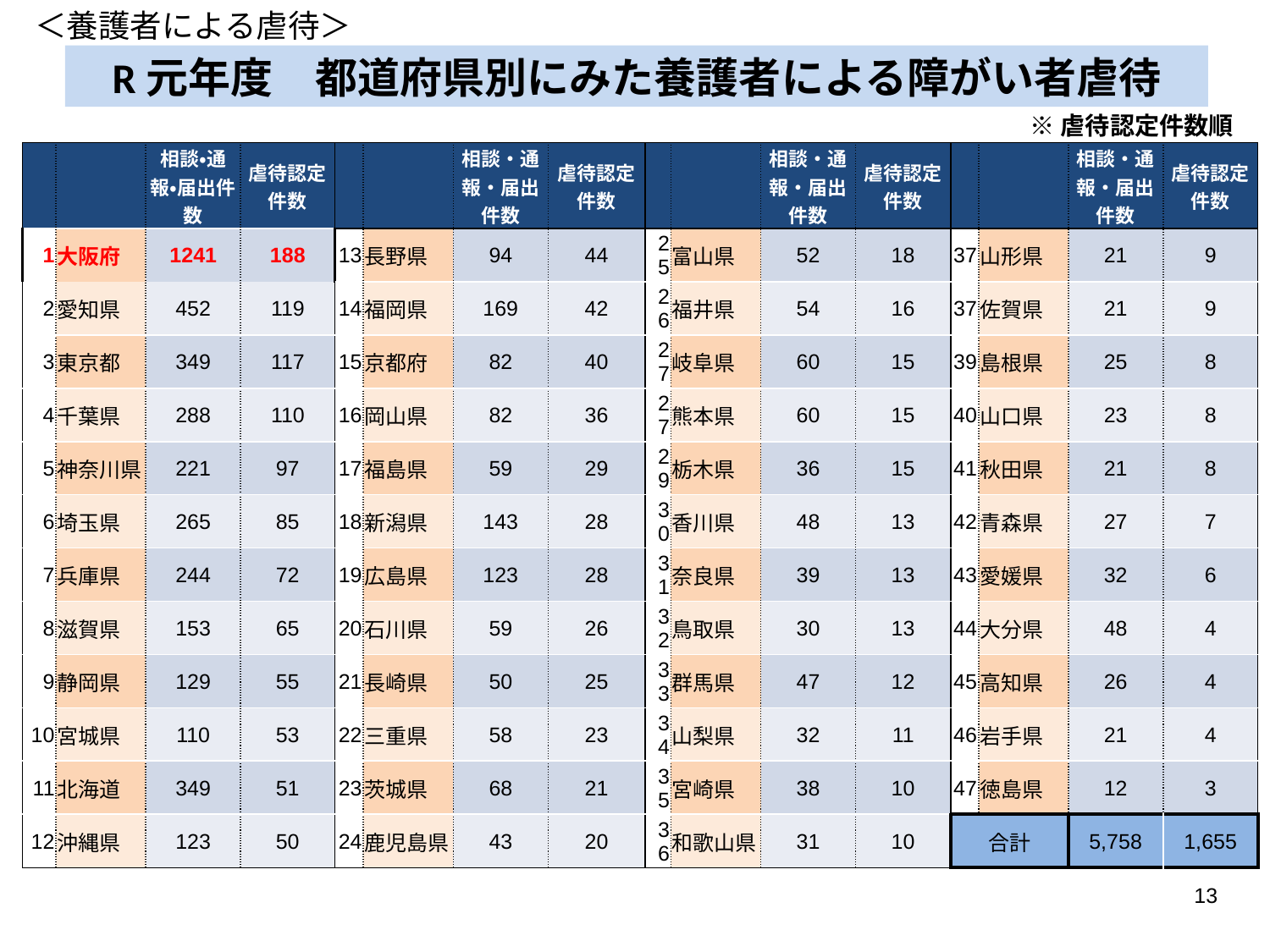

＜養護者による虐待＞
# R元年度　都道府県別にみた養護者による障がい者虐待
※虐待認定件数順
|  |  | 相談・通報・届出件数 | 虐待認定 件数 |  |  | 相談・通報・届出件数 | 虐待認定 件数 |  |  | 相談・通報・届出件数 | 虐待認定 件数 |  |  | 相談・通報・届出件数 | 虐待認定 件数 |
| --- | --- | --- | --- | --- | --- | --- | --- | --- | --- | --- | --- | --- | --- | --- | --- |
| 1 | 大阪府 | 1241 | 188 | 13 | 長野県 | 94 | 44 | 25 | 富山県 | 52 | 18 | 37 | 山形県 | 21 | 9 |
| 2 | 愛知県 | 452 | 119 | 14 | 福岡県 | 169 | 42 | 26 | 福井県 | 54 | 16 | 37 | 佐賀県 | 21 | 9 |
| 3 | 東京都 | 349 | 117 | 15 | 京都府 | 82 | 40 | 27 | 岐阜県 | 60 | 15 | 39 | 島根県 | 25 | 8 |
| 4 | 千葉県 | 288 | 110 | 16 | 岡山県 | 82 | 36 | 27 | 熊本県 | 60 | 15 | 40 | 山口県 | 23 | 8 |
| 5 | 神奈川県 | 221 | 97 | 17 | 福島県 | 59 | 29 | 29 | 栃木県 | 36 | 15 | 41 | 秋田県 | 21 | 8 |
| 6 | 埼玉県 | 265 | 85 | 18 | 新潟県 | 143 | 28 | 30 | 香川県 | 48 | 13 | 42 | 青森県 | 27 | 7 |
| 7 | 兵庫県 | 244 | 72 | 19 | 広島県 | 123 | 28 | 31 | 奈良県 | 39 | 13 | 43 | 愛媛県 | 32 | 6 |
| 8 | 滋賀県 | 153 | 65 | 20 | 石川県 | 59 | 26 | 32 | 鳥取県 | 30 | 13 | 44 | 大分県 | 48 | 4 |
| 9 | 静岡県 | 129 | 55 | 21 | 長崎県 | 50 | 25 | 33 | 群馬県 | 47 | 12 | 45 | 高知県 | 26 | 4 |
| 10 | 宮城県 | 110 | 53 | 22 | 三重県 | 58 | 23 | 34 | 山梨県 | 32 | 11 | 46 | 岩手県 | 21 | 4 |
| 11 | 北海道 | 349 | 51 | 23 | 茨城県 | 68 | 21 | 35 | 宮崎県 | 38 | 10 | 47 | 徳島県 | 12 | 3 |
| 12 | 沖縄県 | 123 | 50 | 24 | 鹿児島県 | 43 | 20 | 36 | 和歌山県 | 31 | 10 | 合計 |  | 5,758 | 1,655 |
13